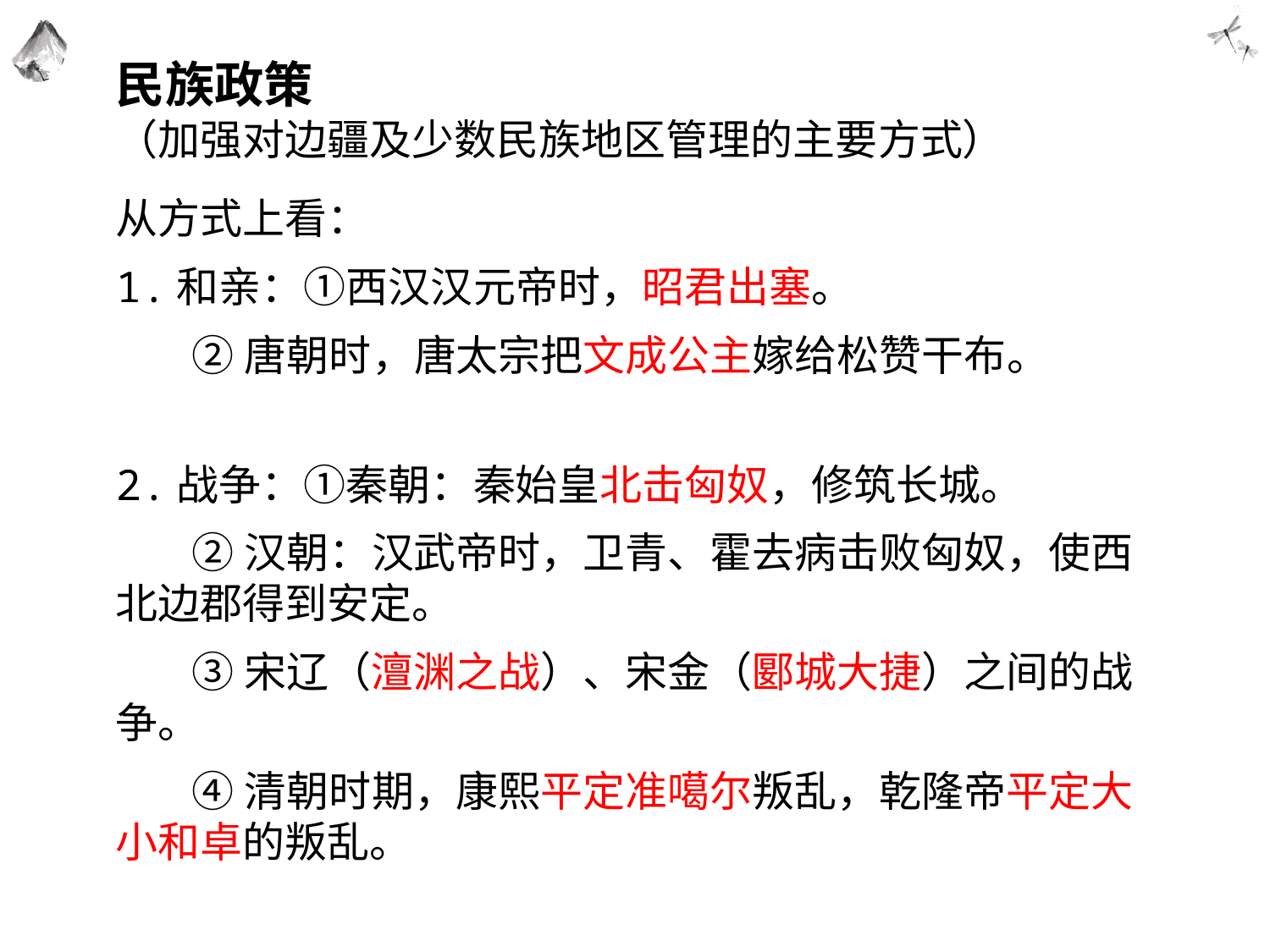

民族政策
（加强对边疆及少数民族地区管理的主要方式）
从方式上看：
1.和亲：①西汉汉元帝时，昭君出塞。
        ②唐朝时，唐太宗把文成公主嫁给松赞干布。
2.战争：①秦朝：秦始皇北击匈奴，修筑长城。
        ②汉朝：汉武帝时，卫青、霍去病击败匈奴，使西北边郡得到安定。
        ③宋辽（澶渊之战）、宋金（郾城大捷）之间的战争。
        ④清朝时期，康熙平定准噶尔叛乱，乾隆帝平定大小和卓的叛乱。